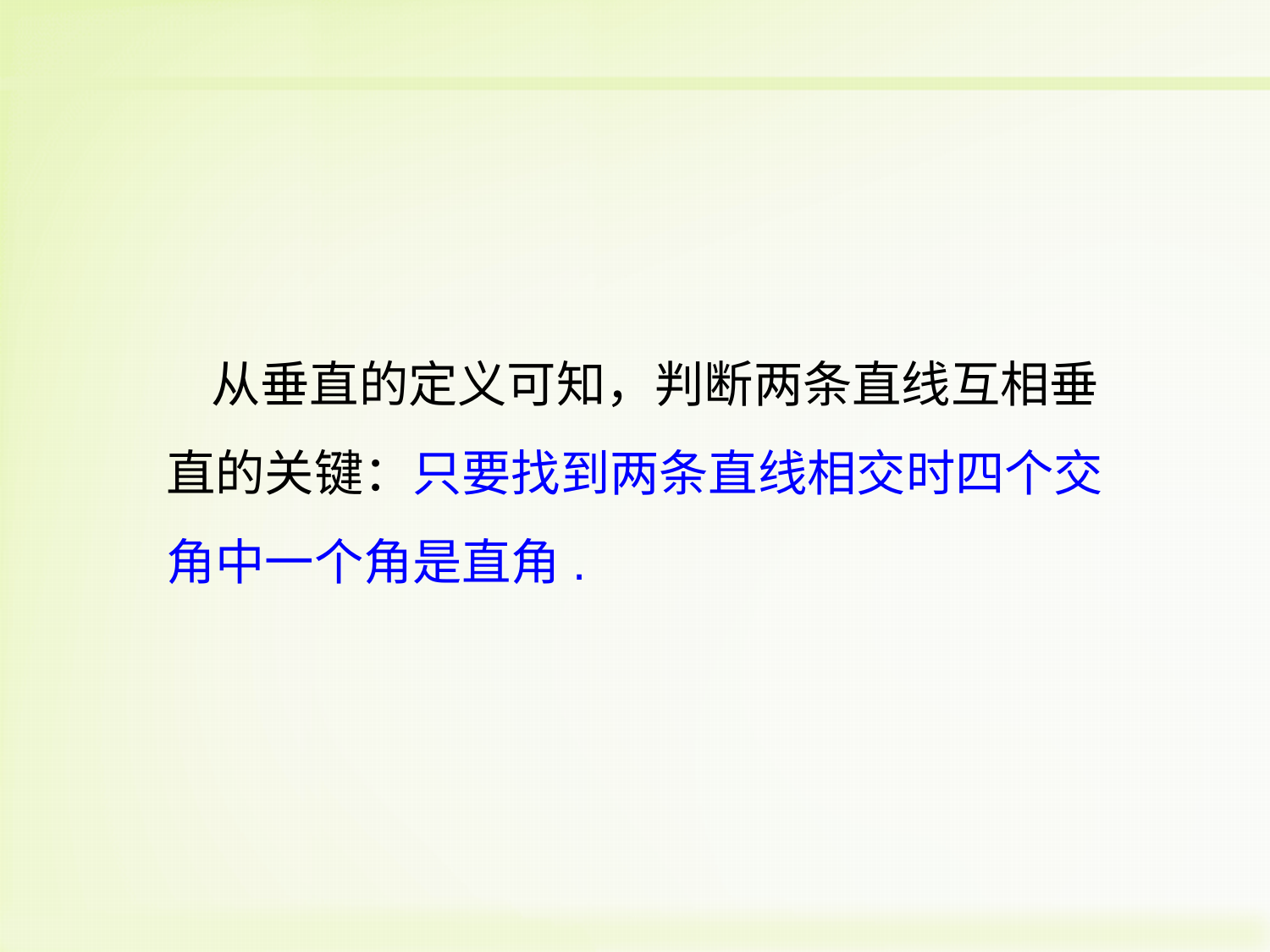

从垂直的定义可知，判断两条直线互相垂直的关键：只要找到两条直线相交时四个交角中一个角是直角.